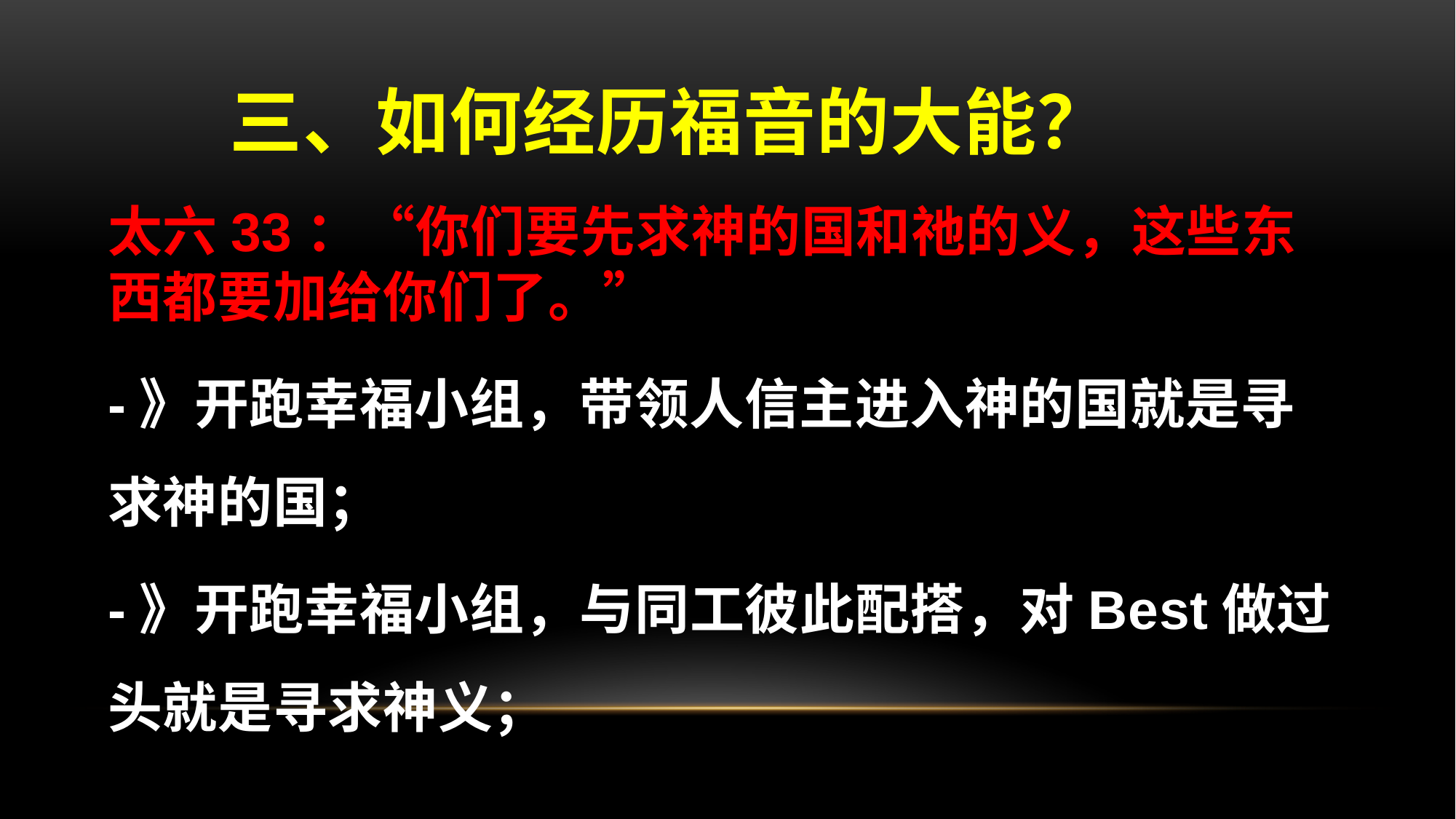

# 三、如何经历福音的大能？
太六33：“你们要先求神的国和祂的义，这些东西都要加给你们了。”
-》开跑幸福小组，带领人信主进入神的国就是寻求神的国；
-》开跑幸福小组，与同工彼此配搭，对Best做过头就是寻求神义；